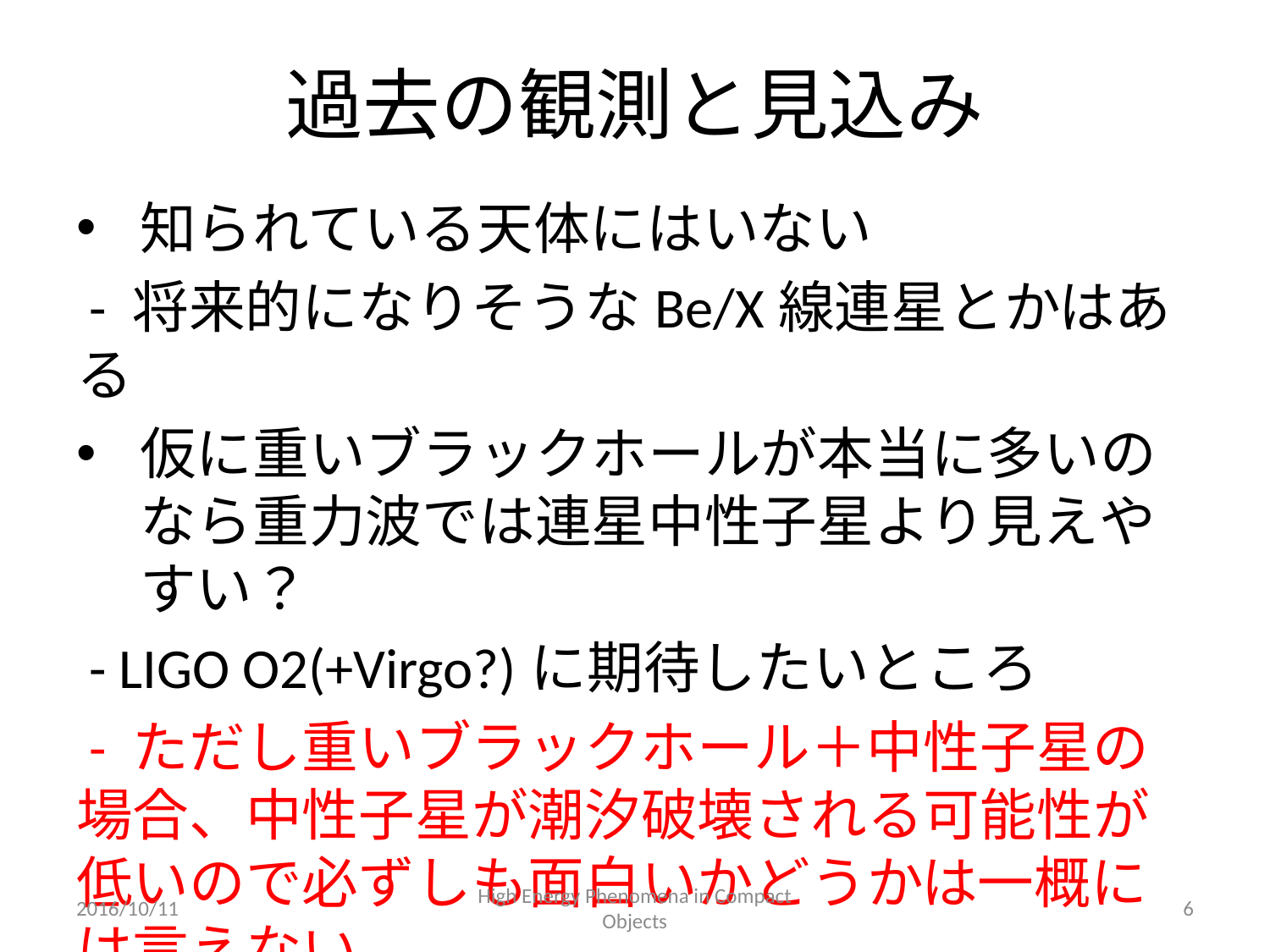

# 過去の観測と見込み
知られている天体にはいない
 - 将来的になりそうなBe/X線連星とかはある
仮に重いブラックホールが本当に多いのなら重力波では連星中性子星より見えやすい？
 - LIGO O2(+Virgo?)に期待したいところ
 - ただし重いブラックホール＋中性子星の場合、中性子星が潮汐破壊される可能性が低いので必ずしも面白いかどうかは一概には言えない
2016/10/11
High Energy Phenomena in Compact Objects
6